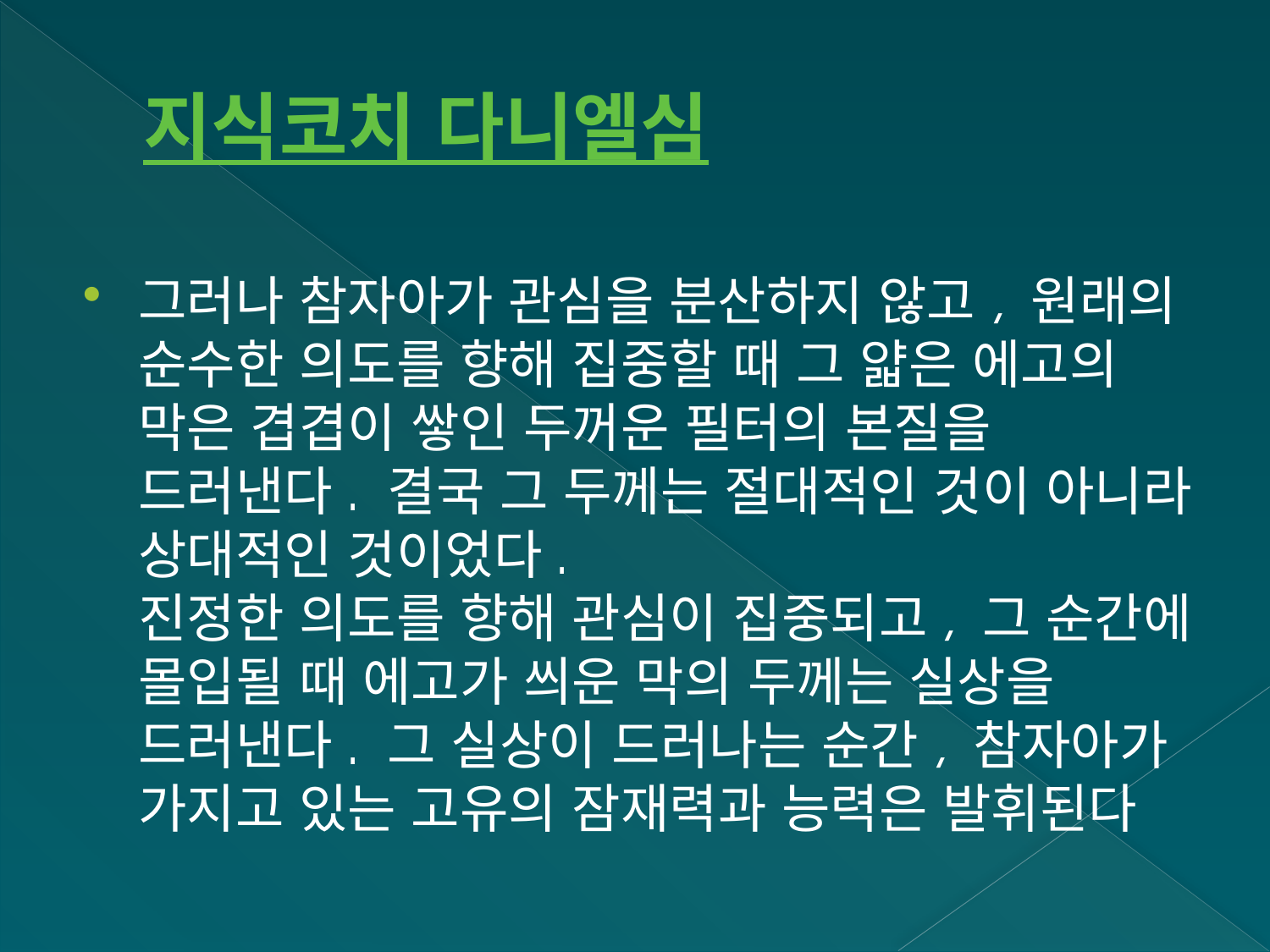

# 지식코치 다니엘심
그러나 참자아가 관심을 분산하지 않고, 원래의 순수한 의도를 향해 집중할 때 그 얇은 에고의 막은 겹겹이 쌓인 두꺼운 필터의 본질을 드러낸다. 결국 그 두께는 절대적인 것이 아니라 상대적인 것이었다.
진정한 의도를 향해 관심이 집중되고, 그 순간에 몰입될 때 에고가 씌운 막의 두께는 실상을 드러낸다. 그 실상이 드러나는 순간, 참자아가 가지고 있는 고유의 잠재력과 능력은 발휘된다